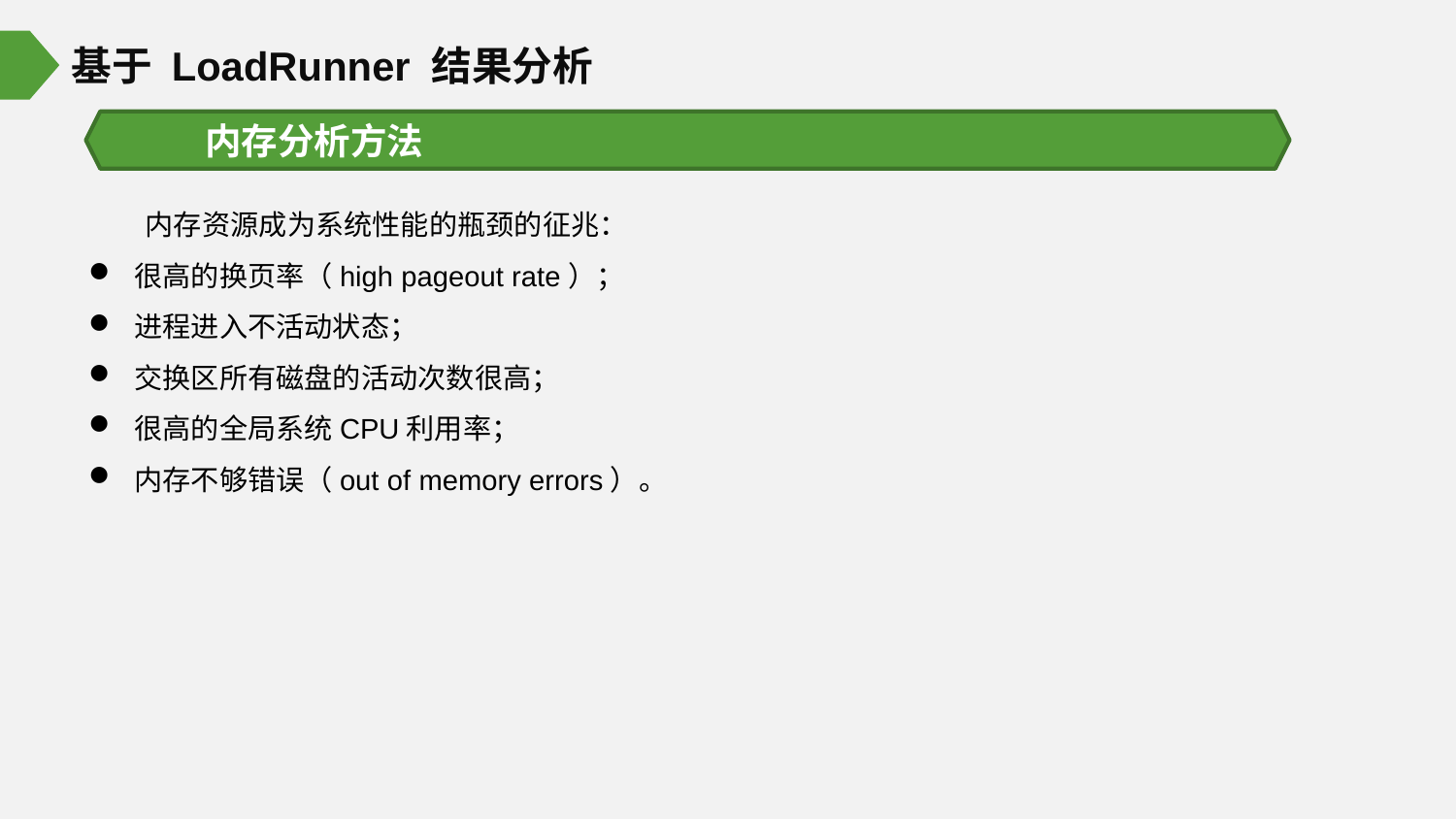

基于 LoadRunner 结果分析
内存分析方法
内存资源成为系统性能的瓶颈的征兆：
很高的换页率（high pageout rate）；
进程进入不活动状态；
交换区所有磁盘的活动次数很高；
很高的全局系统CPU利用率；
内存不够错误（out of memory errors）。